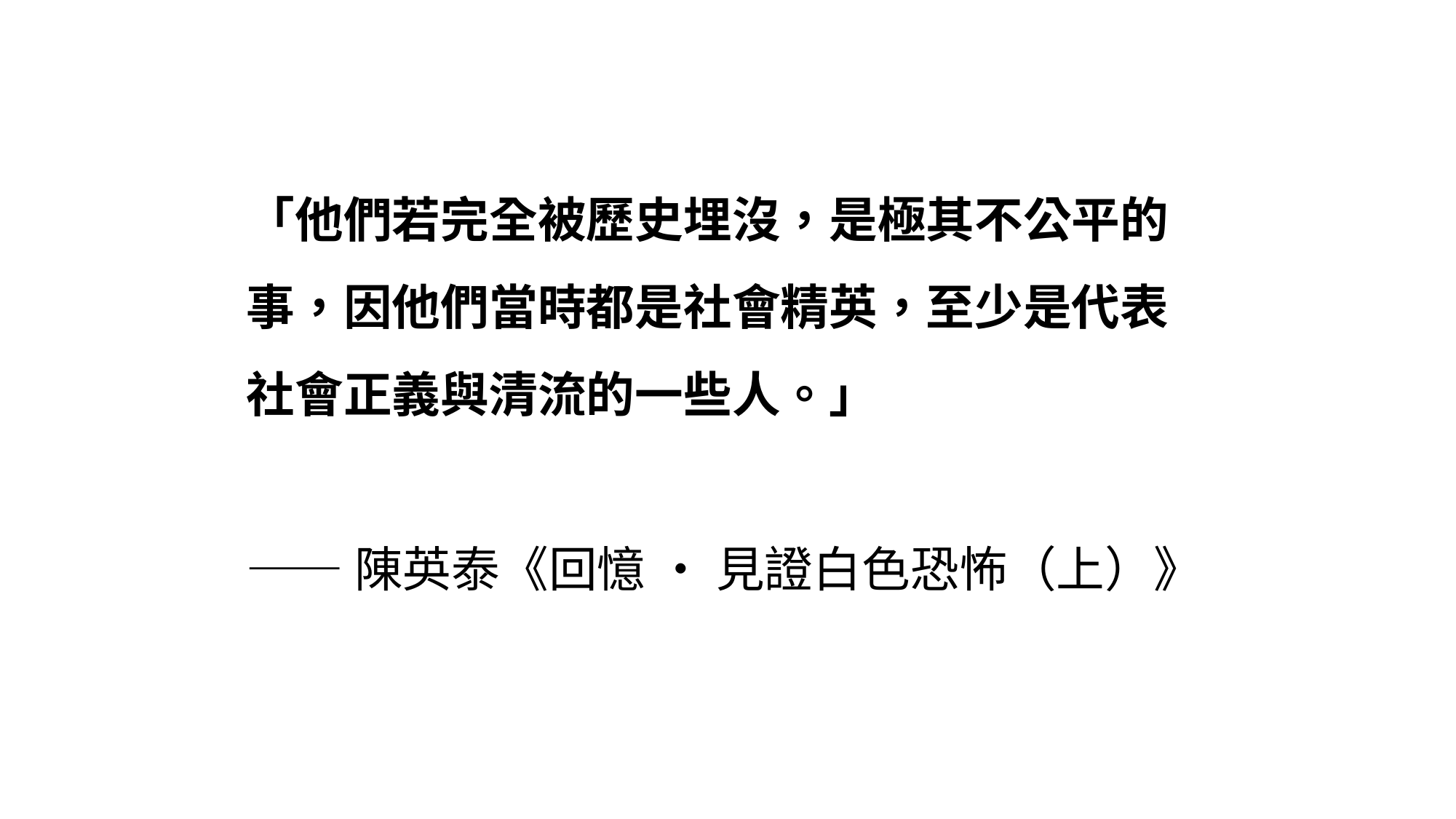

# 「他們若完全被歷史埋沒，是極其不公平的事，因他們當時都是社會精英，至少是代表社會正義與清流的一些人。」 —— 陳英泰《回憶 • 見證白色恐怖（上）》